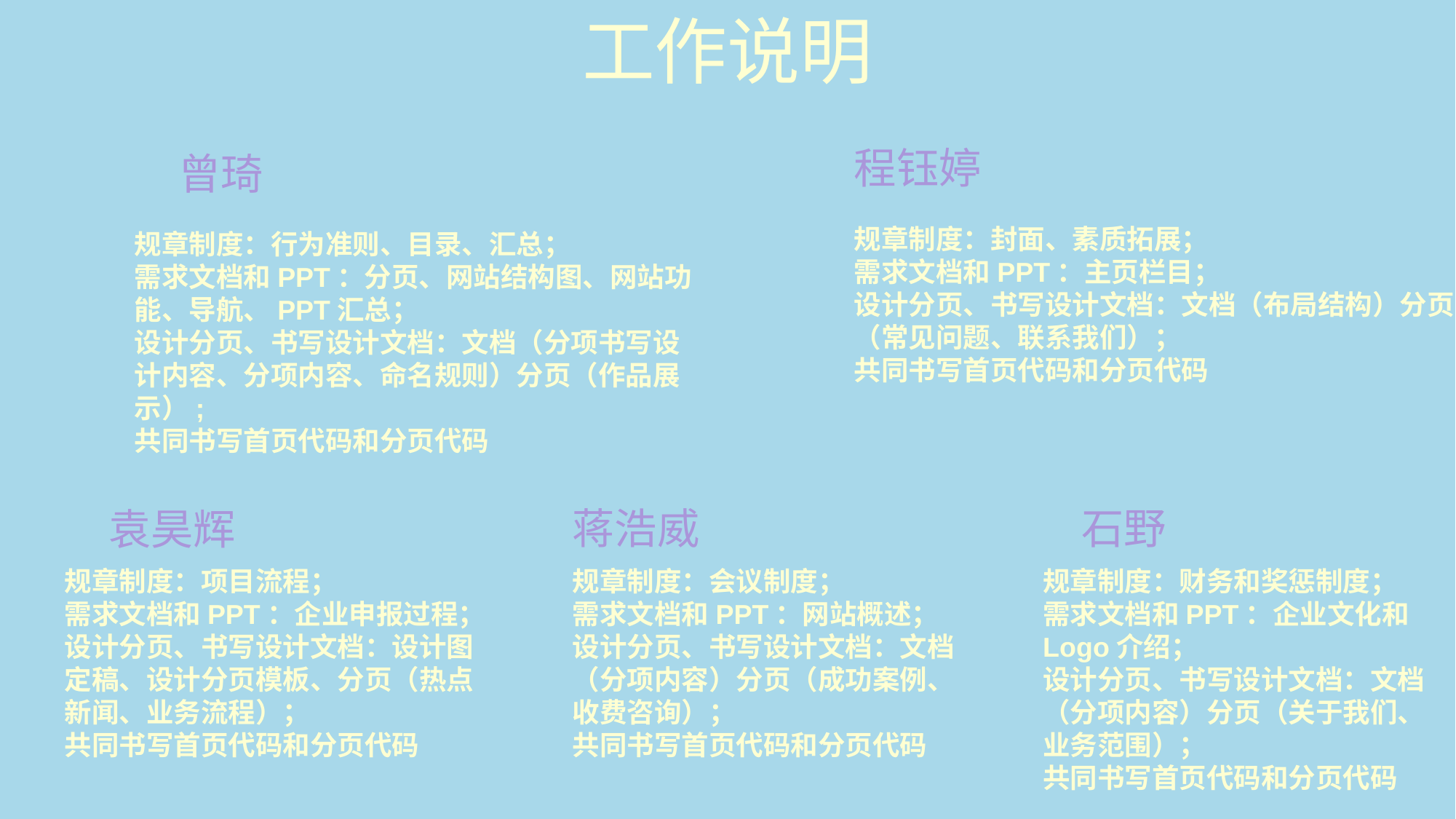

工作说明
程钰婷
曾琦
规章制度：封面、素质拓展；
需求文档和PPT：主页栏目；
设计分页、书写设计文档：文档（布局结构）分页（常见问题、联系我们）；
共同书写首页代码和分页代码
规章制度：行为准则、目录、汇总；
需求文档和PPT：分页、网站结构图、网站功能、导航、PPT汇总；
设计分页、书写设计文档：文档（分项书写设计内容、分项内容、命名规则）分页（作品展示）;
共同书写首页代码和分页代码

石野
蒋浩威
袁昊辉
规章制度：财务和奖惩制度；
需求文档和PPT：企业文化和Logo介绍；
设计分页、书写设计文档：文档（分项内容）分页（关于我们、业务范围）；
共同书写首页代码和分页代码
规章制度：项目流程；
需求文档和PPT：企业申报过程；
设计分页、书写设计文档：设计图定稿、设计分页模板、分页（热点新闻、业务流程）；
共同书写首页代码和分页代码
规章制度：会议制度；
需求文档和PPT：网站概述；
设计分页、书写设计文档：文档（分项内容）分页（成功案例、收费咨询）；
共同书写首页代码和分页代码